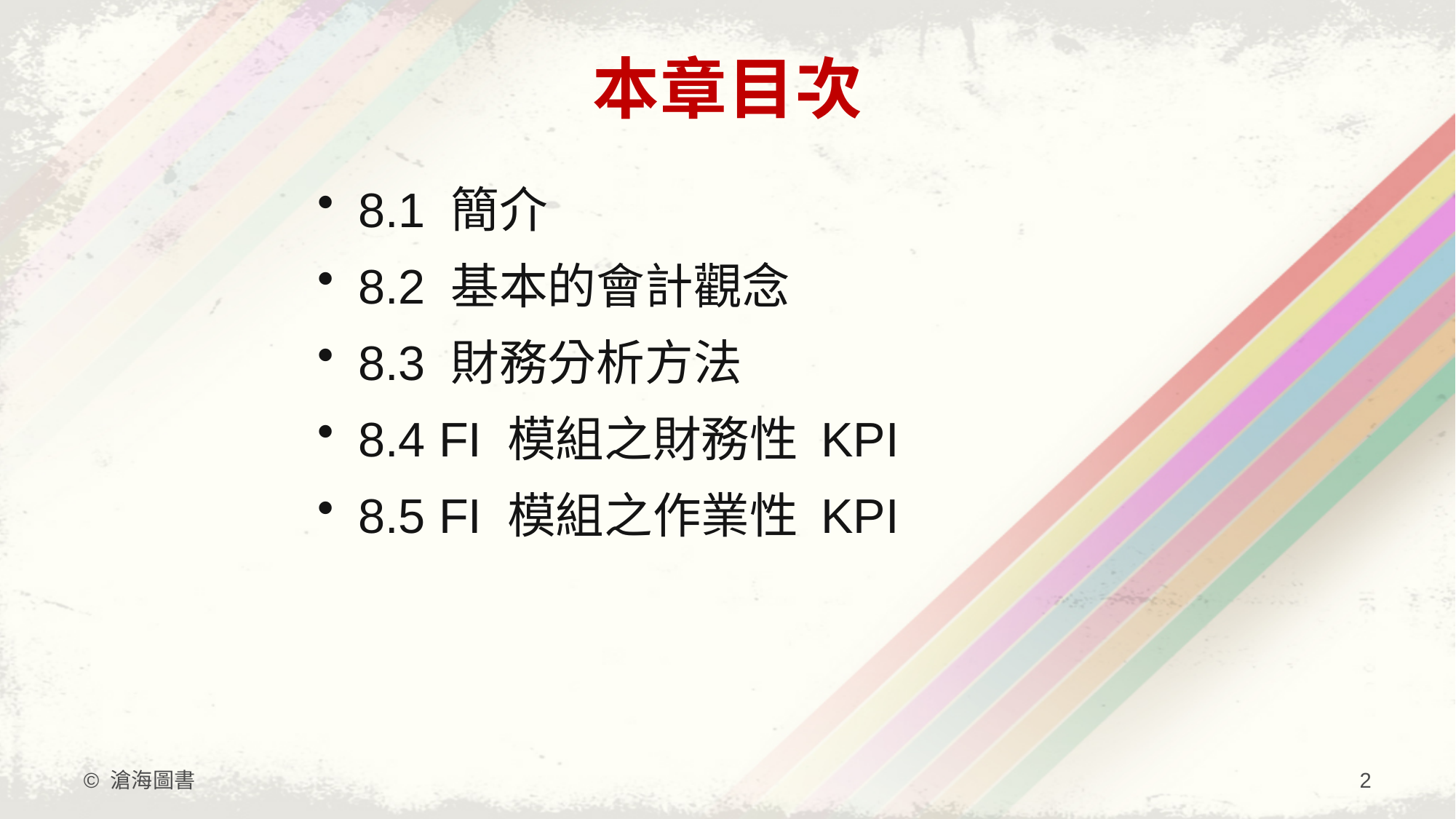

# 本章目次
8.1 簡介
8.2 基本的會計觀念
8.3 財務分析方法
8.4 FI 模組之財務性 KPI
8.5 FI 模組之作業性 KPI
© 滄海圖書
2